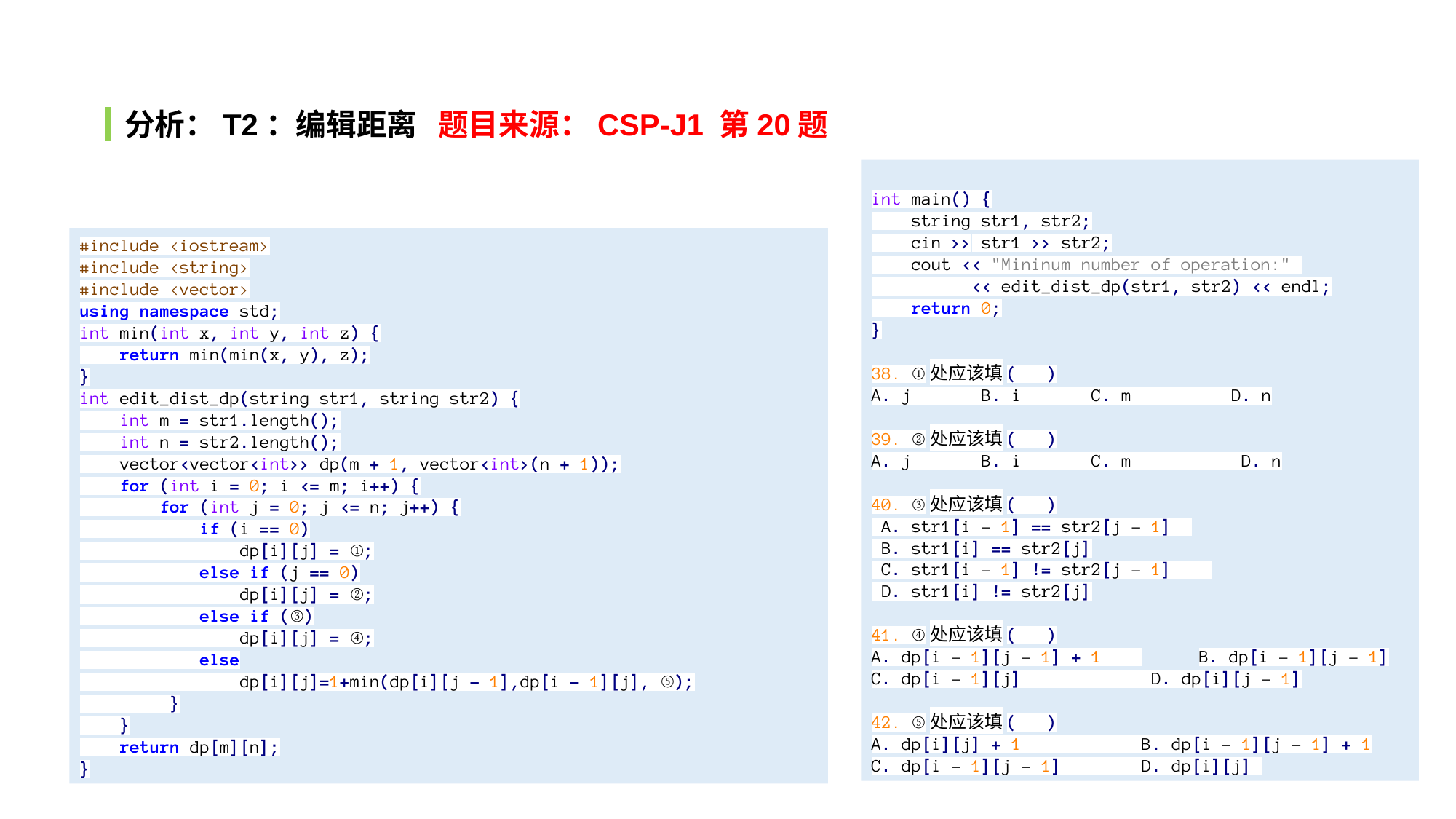

分析：T2：编辑距离   题目来源：CSP-J1 第20题

int main() {
    string str1, str2;
    cin >> str1 >> str2;
    cout << "Mininum number of operation:"
          << edit_dist_dp(str1, str2) << endl;
    return 0;
}

38. ①处应该填(   )
A. j       B. i       C. m          D. n

39. ②处应该填(   )
A. j       B. i       C. m           D. n

40. ③处应该填(   )
 A. str1[i – 1] == str2[j – 1]
 B. str1[i] == str2[j]
 C. str1[i – 1] != str2[j – 1]
 D. str1[i] != str2[j]

41. ④处应该填(   )
A. dp[i – 1][j – 1] + 1    	B. dp[i – 1][j – 1]
C. dp[i – 1][j]             D. dp[i][j – 1]

42. ⑤处应该填(   )
A. dp[i][j] + 1            B. dp[i – 1][j – 1] + 1
C. dp[i – 1][j – 1]        D. dp[i][j]
#include <iostream>
#include <string>
#include <vector>
using namespace std;
int min(int x, int y, int z) {
    return min(min(x, y), z);
}
int edit_dist_dp(string str1, string str2) {
    int m = str1.length();
    int n = str2.length();
    vector<vector<int>> dp(m + 1, vector<int>(n + 1));
    for (int i = 0; i <= m; i++) {
        for (int j = 0; j <= n; j++) {
            if (i == 0)
                dp[i][j] = ①;
            else if (j == 0)
                dp[i][j] = ②;
            else if (③)
                dp[i][j] = ④;
            else
                dp[i][j]=1+min(dp[i][j - 1],dp[i - 1][j], ⑤);
         }
    }
    return dp[m][n];
}